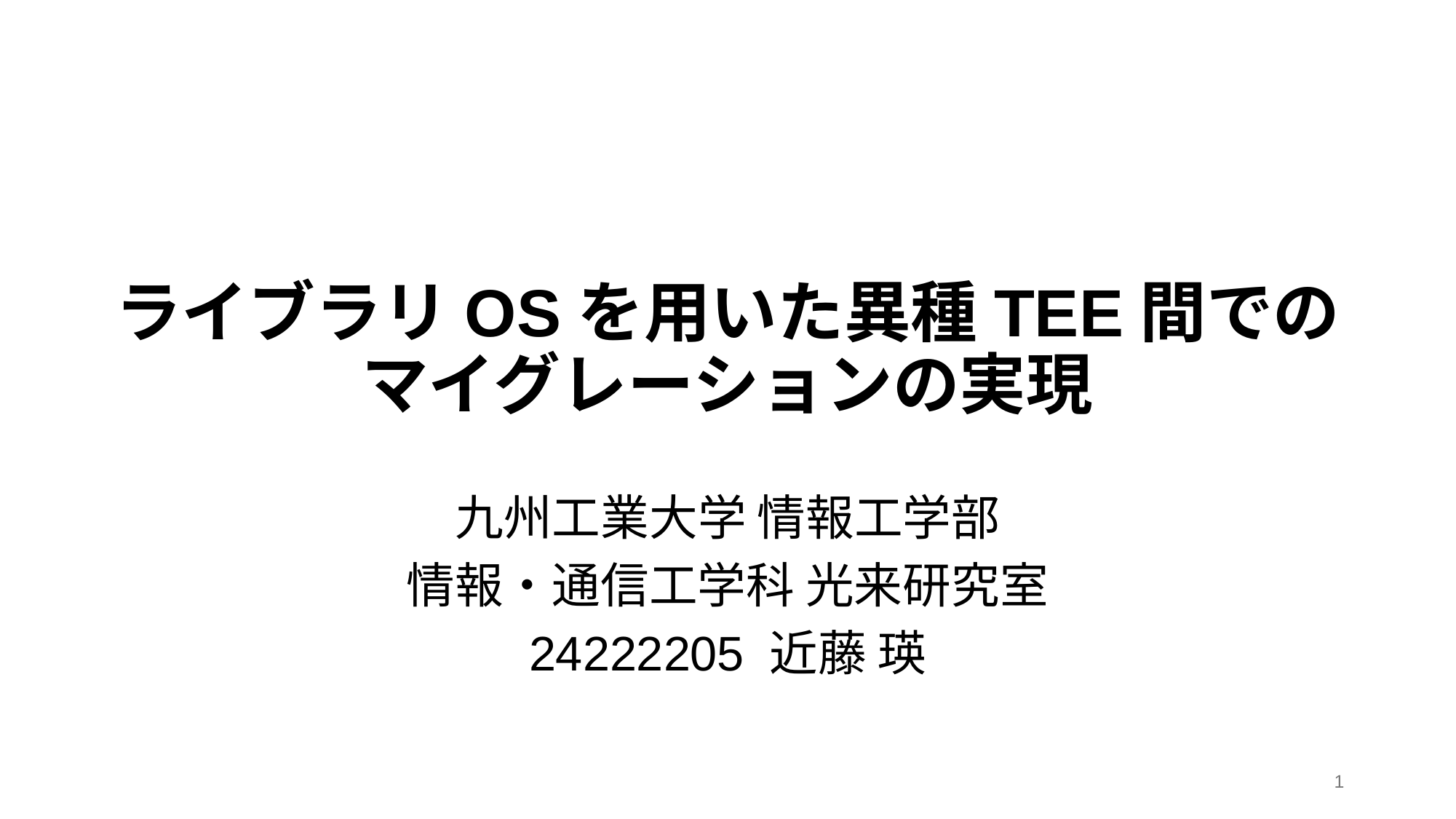

# ライブラリOSを用いた異種TEE間での マイグレーションの実現
九州工業大学 情報工学部
情報・通信工学科 光来研究室
24222205 近藤 瑛
1